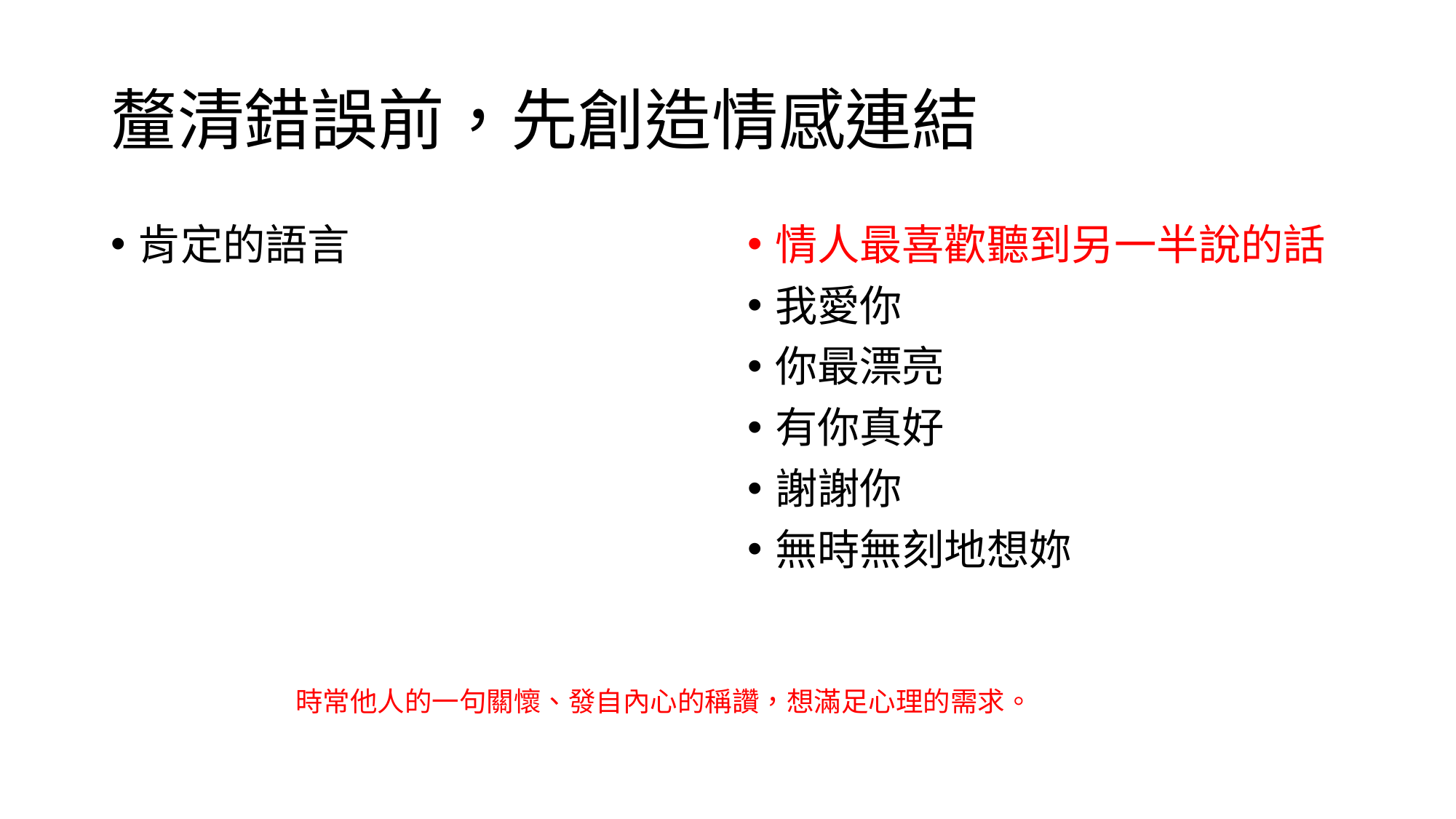

# 釐清錯誤前，先創造情感連結
肯定的語言
情人最喜歡聽到另一半說的話
我愛你
你最漂亮
有你真好
謝謝你
無時無刻地想妳

時常他人的一句關懷、發自內心的稱讚，想滿足心理的需求。